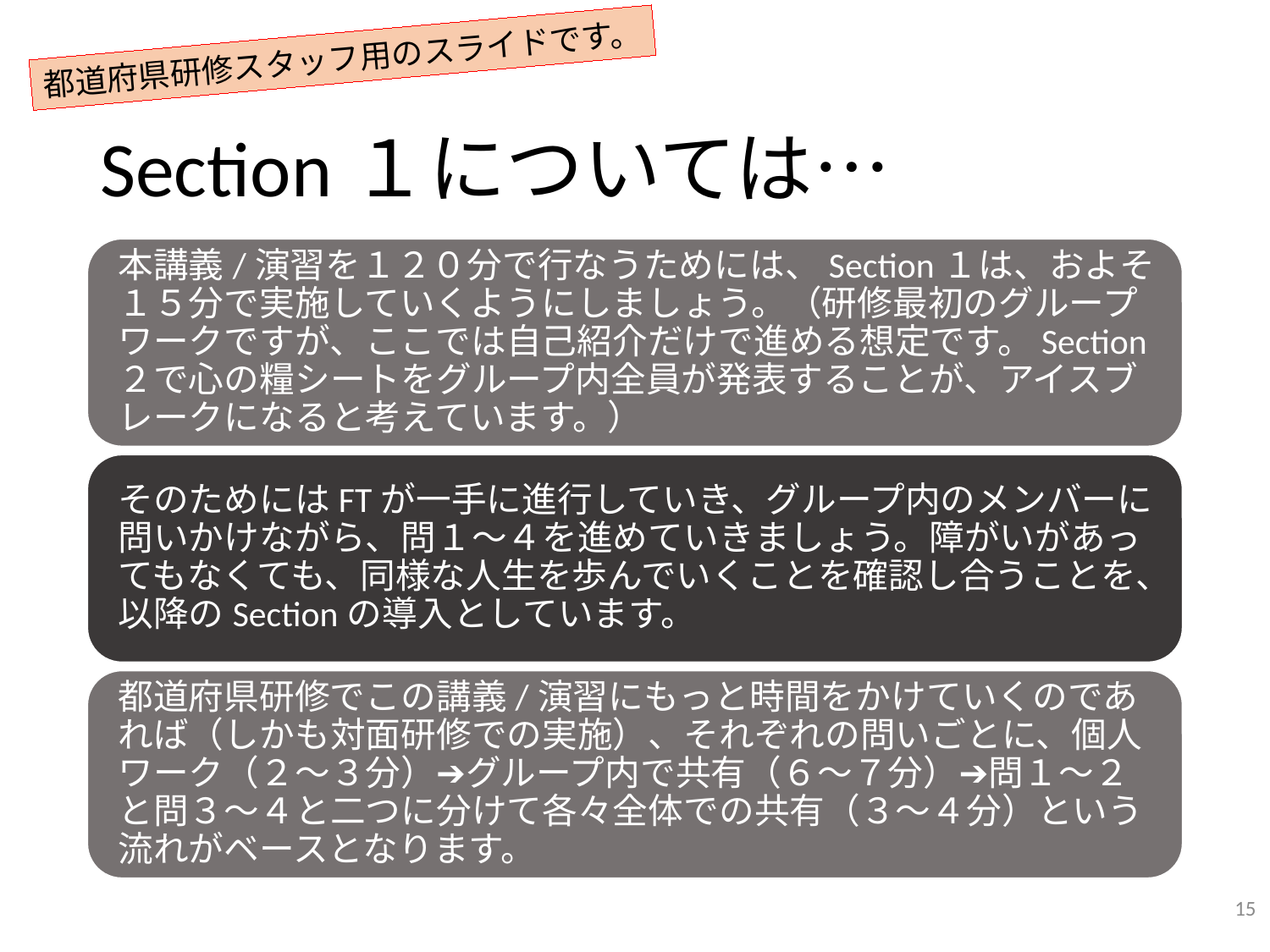

都道府県研修スタッフ用のスライドです。
# Section１については…
本講義/演習を１２０分で行なうためには、Section１は、およそ１５分で実施していくようにしましょう。（研修最初のグループワークですが、ここでは自己紹介だけで進める想定です。Section２で心の糧シートをグループ内全員が発表することが、アイスブレークになると考えています。）
そのためにはFTが一手に進行していき、グループ内のメンバーに問いかけながら、問１～４を進めていきましょう。障がいがあってもなくても、同様な人生を歩んでいくことを確認し合うことを、以降のSectionの導入としています。
都道府県研修でこの講義/演習にもっと時間をかけていくのであれば（しかも対面研修での実施）、それぞれの問いごとに、個人ワーク（２～３分）➔グループ内で共有（６～７分）➔問１～２と問３～４と二つに分けて各々全体での共有（３～４分）という流れがベースとなります。
15